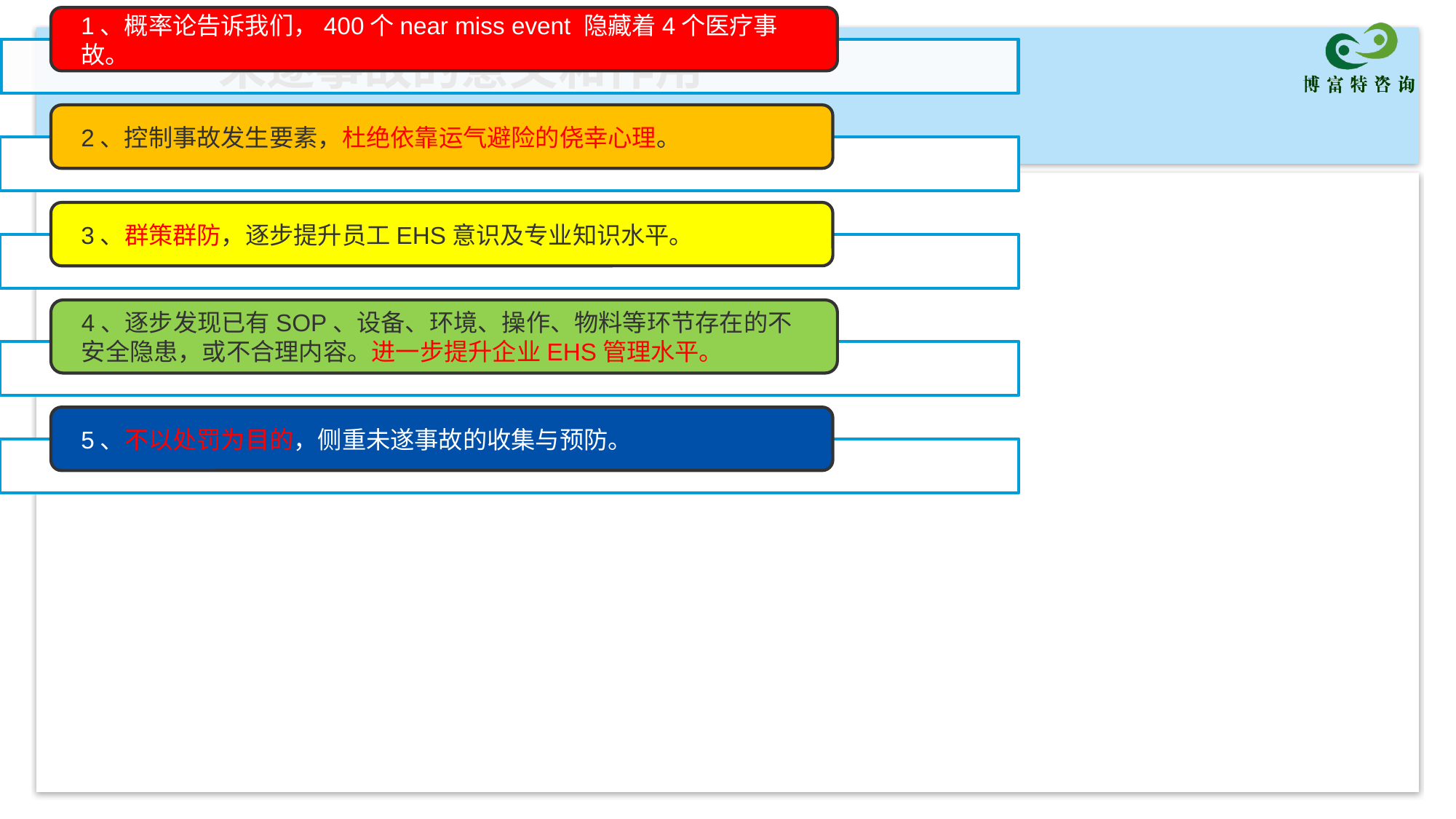

# 未遂事故的意义和作用 Meaning and function

1、概率论告诉我们，400个near miss event 隐藏着4个医疗事故。

2、控制事故发生要素，杜绝依靠运气避险的侥幸心理。

3、群策群防，逐步提升员工EHS意识及专业知识水平。

4、逐步发现已有SOP、设备、环境、操作、物料等环节存在的不安全隐患，或不合理内容。进一步提升企业EHS管理水平。

5、不以处罚为目的，侧重未遂事故的收集与预防。
11